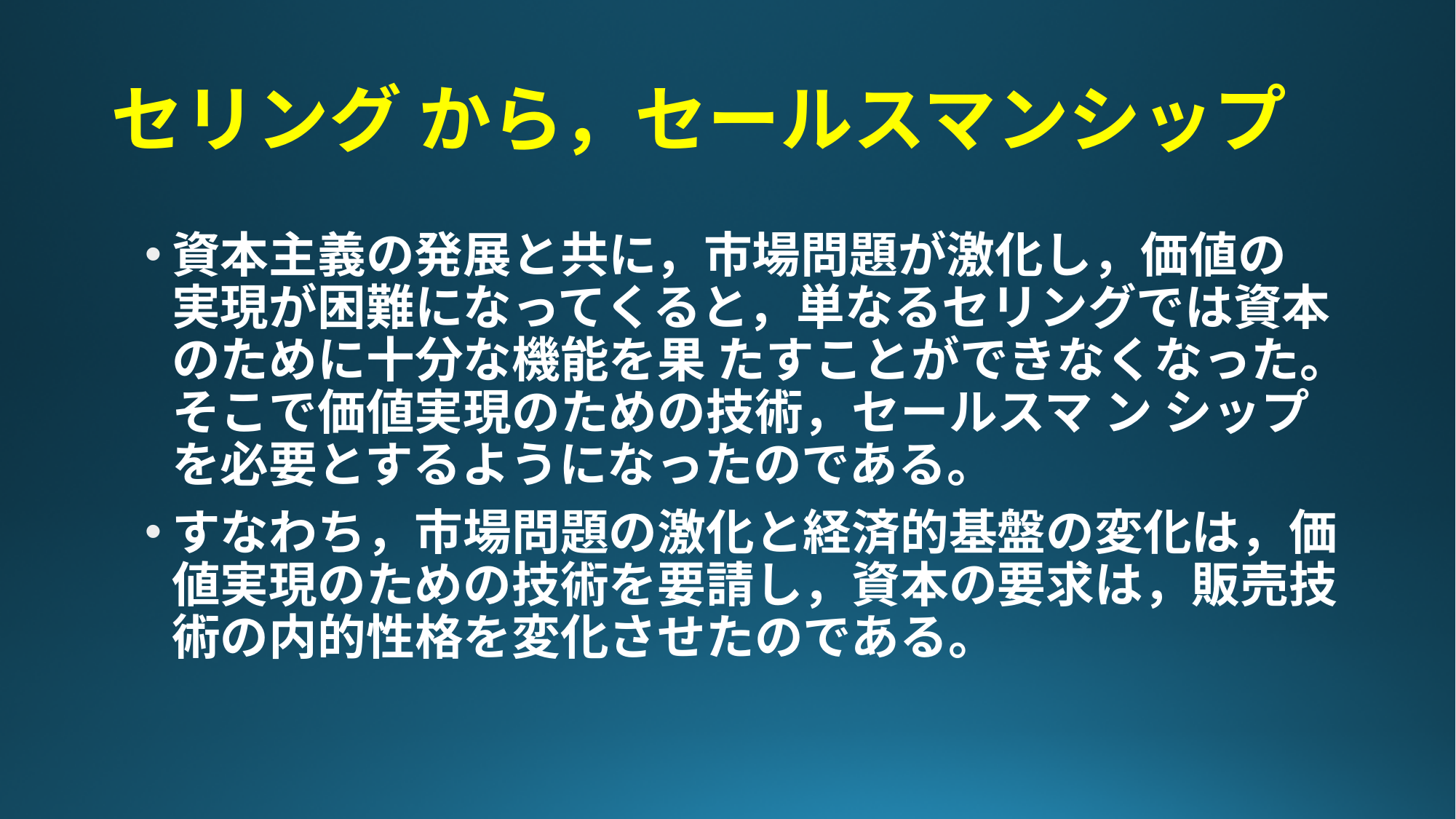

# セリング から，セールスマンシップ
資本主義の発展と共に，市場問題が激化し，価値の　実現が困難になってくると，単なるセリングでは資本のために十分な機能を果 たすことができなくなった。そこで価値実現のための技術，セールスマ ン シップを必要とするようになったのである。
すなわち，市場問題の激化と経済的基盤の変化は，価値実現のための技術を要請し，資本の要求は，販売技術の内的性格を変化させたのである。